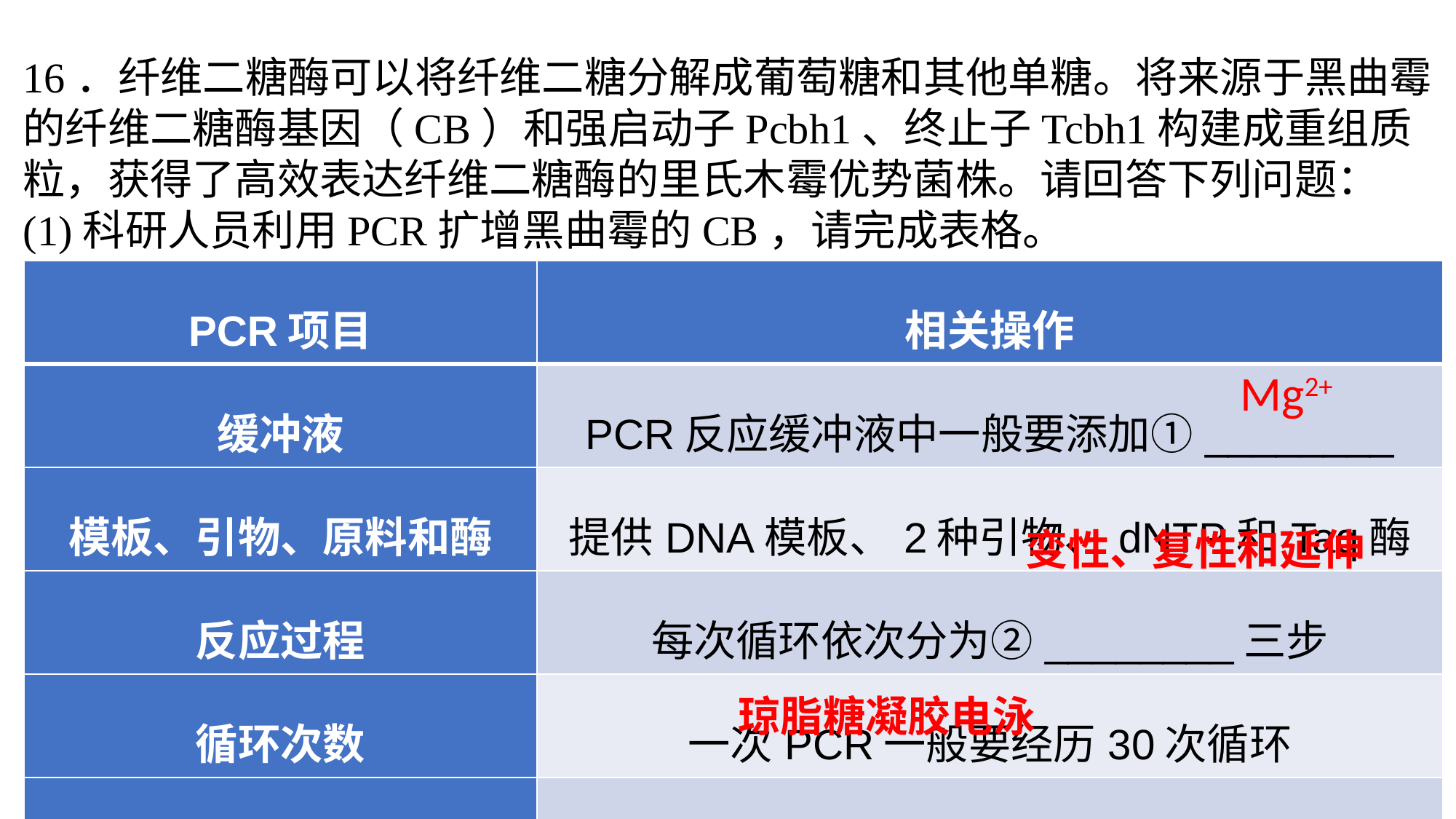

16．纤维二糖酶可以将纤维二糖分解成葡萄糖和其他单糖。将来源于黑曲霉的纤维二糖酶基因（CB）和强启动子Pcbh1、终止子Tcbh1构建成重组质粒，获得了高效表达纤维二糖酶的里氏木霉优势菌株。请回答下列问题：
(1)科研人员利用PCR扩增黑曲霉的CB，请完成表格。
| PCR项目 | 相关操作 |
| --- | --- |
| 缓冲液 | PCR反应缓冲液中一般要添加①\_\_\_\_\_\_\_\_ |
| 模板、引物、原料和酶 | 提供DNA模板、2种引物、dNTP和Taq酶 |
| 反应过程 | 每次循环依次分为②\_\_\_\_\_\_\_\_三步 |
| 循环次数 | 一次PCR一般要经历30次循环 |
| 产物鉴定 | 常采用③\_\_\_\_\_\_\_\_方法来鉴定PCR的产物 |
 Mg2+
变性、复性和延伸
琼脂糖凝胶电泳